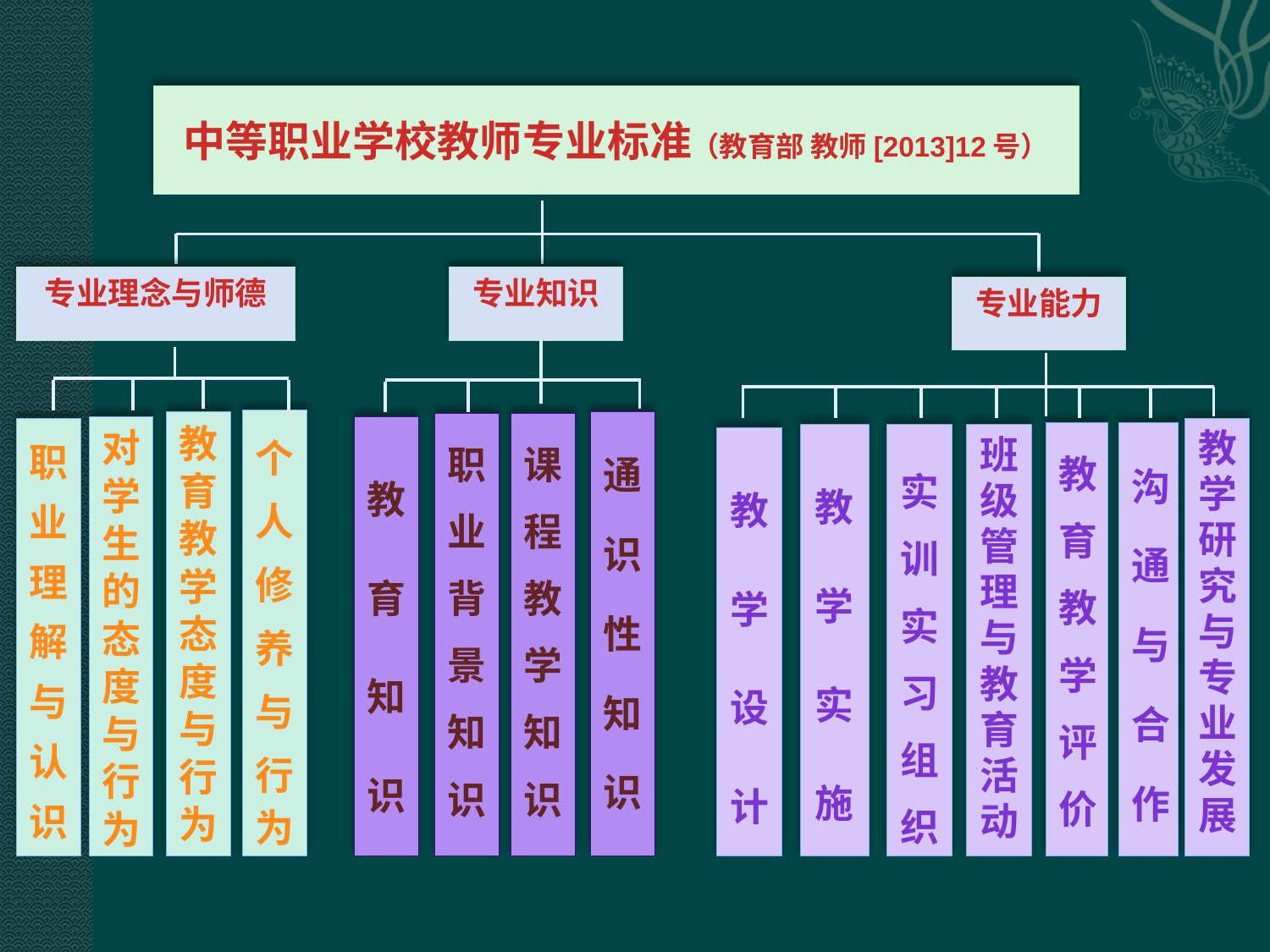

中等职业学校教师专业标准（教育部 教师[2013]12号）
专业理念与师德
专业知识
专业能力
个人修养与行
为
教育教学态度与行为
对学生的态度与行为
职业理解与认识
通识性知识
职业背景知识
课程教学知识
教育知识
教学研究与专业发展
教育教学评价
沟通与合作
实训实习组织
班级管理与教育活动
教学实施
教学设计